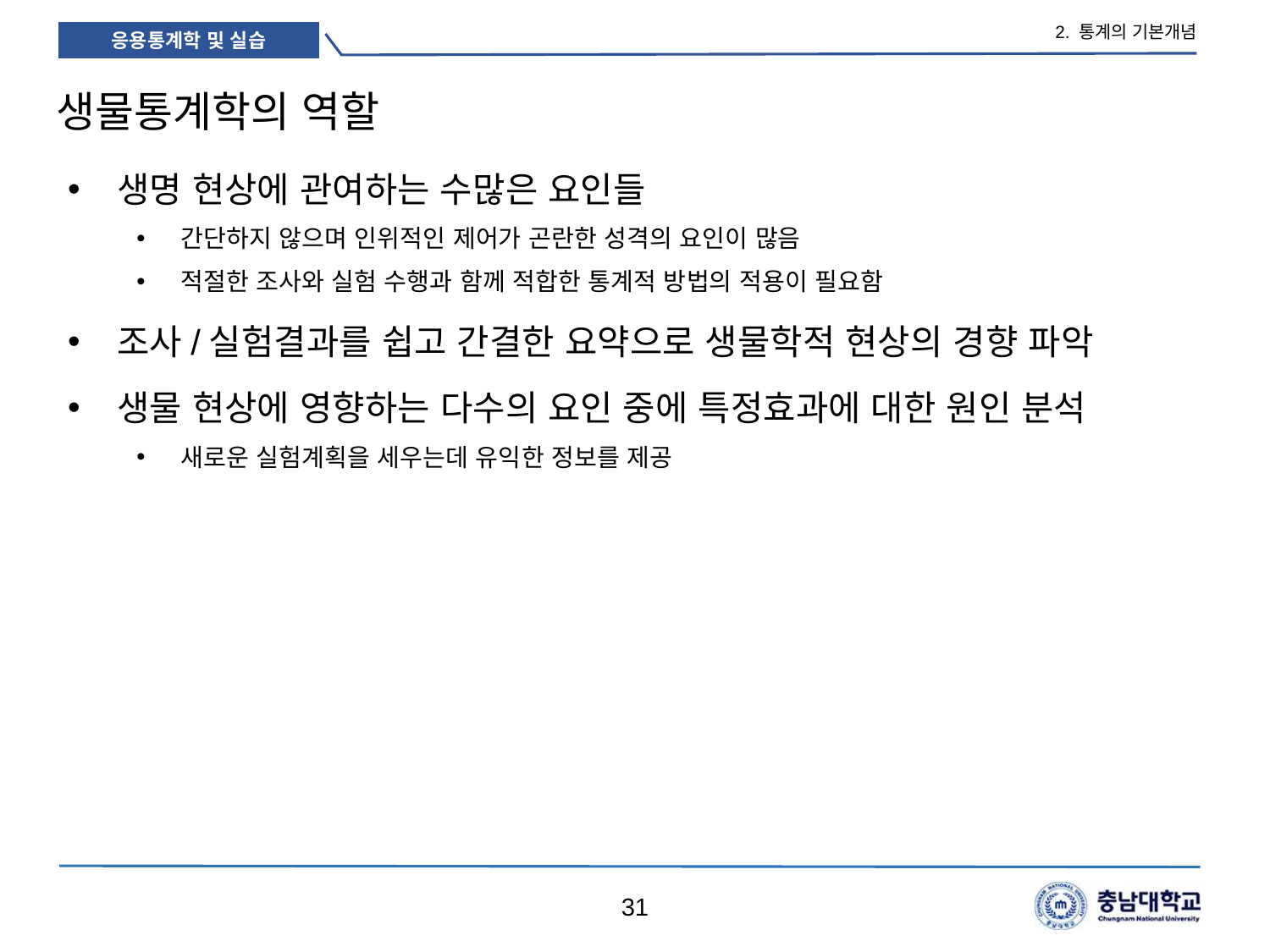

2. 통계의 기본개념
# 생물통계학의 역할
생명 현상에 관여하는 수많은 요인들
간단하지 않으며 인위적인 제어가 곤란한 성격의 요인이 많음
적절한 조사와 실험 수행과 함께 적합한 통계적 방법의 적용이 필요함
조사/실험결과를 쉽고 간결한 요약으로 생물학적 현상의 경향 파악
생물 현상에 영향하는 다수의 요인 중에 특정효과에 대한 원인 분석
새로운 실험계획을 세우는데 유익한 정보를 제공
31